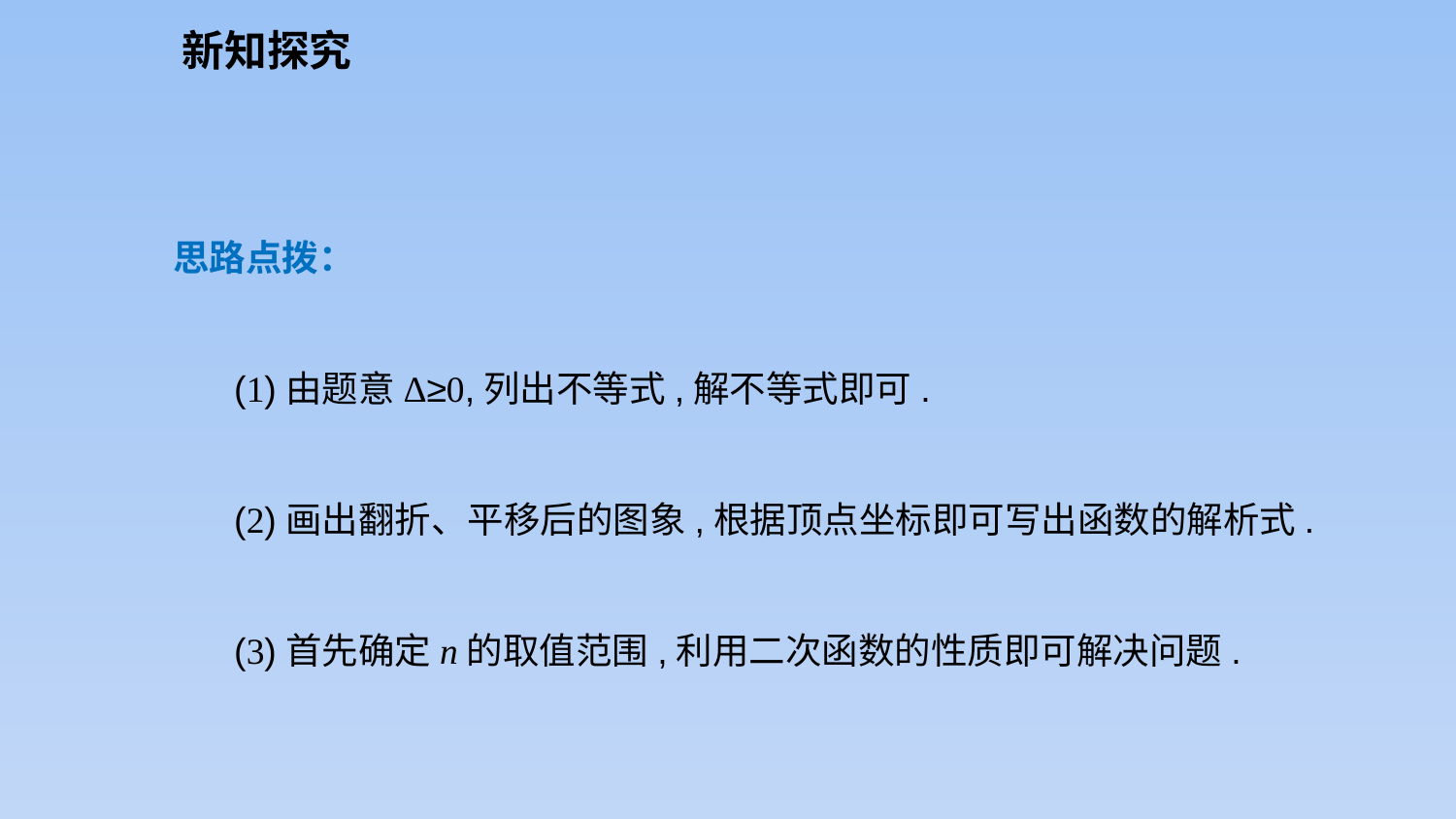

新知探究
思路点拨：
      (1)由题意Δ≥0,列出不等式,解不等式即可.
      (2)画出翻折、平移后的图象,根据顶点坐标即可写出函数的解析式.
      (3)首先确定n的取值范围,利用二次函数的性质即可解决问题.